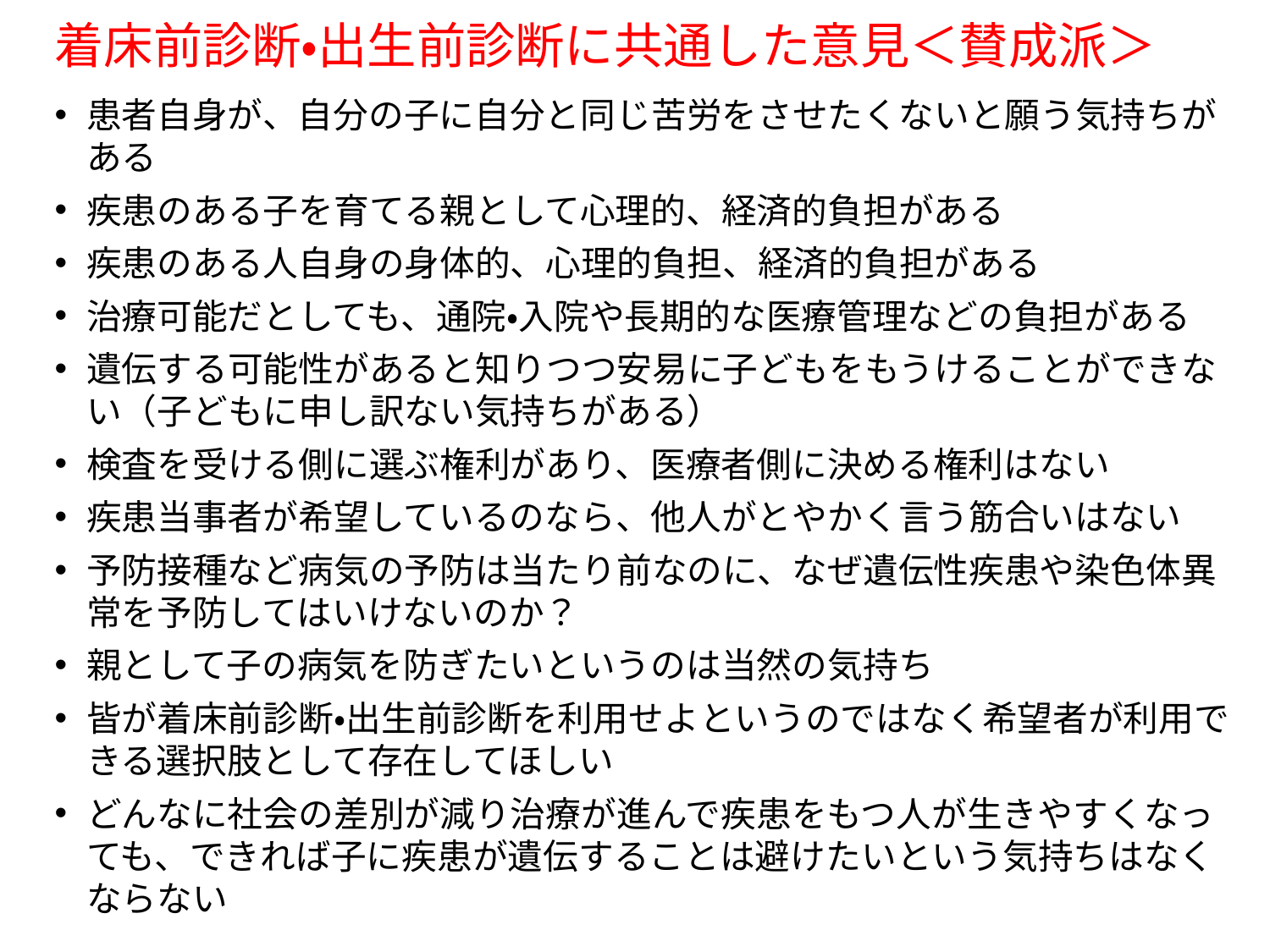

# 着床前診断・出生前診断に共通した意見＜賛成派＞
患者自身が、自分の子に自分と同じ苦労をさせたくないと願う気持ちがある
疾患のある子を育てる親として心理的、経済的負担がある
疾患のある人自身の身体的、心理的負担、経済的負担がある
治療可能だとしても、通院・入院や長期的な医療管理などの負担がある
遺伝する可能性があると知りつつ安易に子どもをもうけることができない（子どもに申し訳ない気持ちがある）
検査を受ける側に選ぶ権利があり、医療者側に決める権利はない
疾患当事者が希望しているのなら、他人がとやかく言う筋合いはない
予防接種など病気の予防は当たり前なのに、なぜ遺伝性疾患や染色体異常を予防してはいけないのか？
親として子の病気を防ぎたいというのは当然の気持ち
皆が着床前診断・出生前診断を利用せよというのではなく希望者が利用できる選択肢として存在してほしい
どんなに社会の差別が減り治療が進んで疾患をもつ人が生きやすくなっても、できれば子に疾患が遺伝することは避けたいという気持ちはなくならない